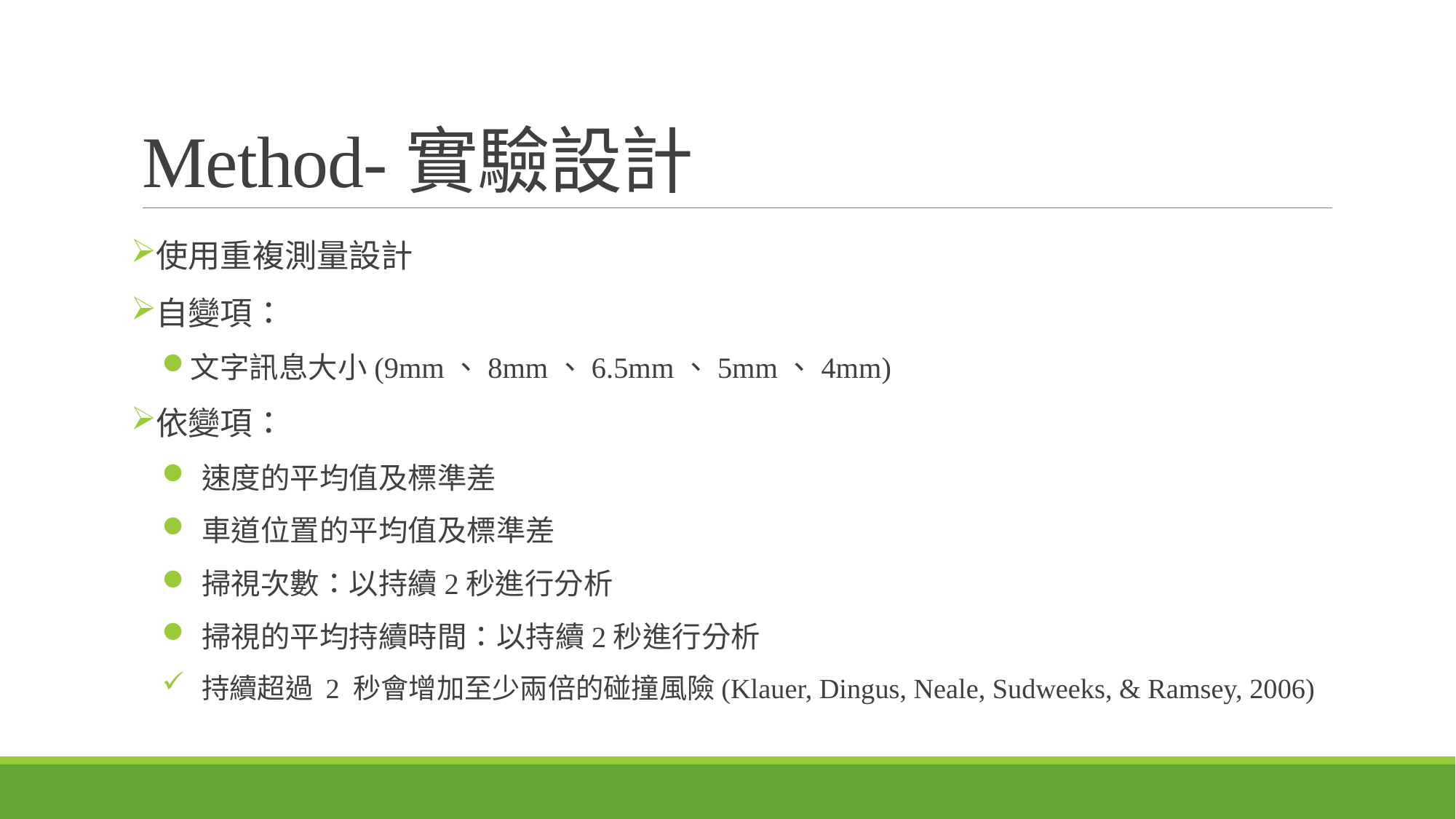

# Method-實驗設計
使用重複測量設計
自變項：
文字訊息大小(9mm、8mm、6.5mm、5mm、4mm)
依變項：
速度的平均值及標準差
車道位置的平均值及標準差
掃視次數：以持續2秒進行分析
掃視的平均持續時間：以持續2秒進行分析
持續超過 2 秒會增加至少兩倍的碰撞風險(Klauer, Dingus, Neale, Sudweeks, & Ramsey, 2006)